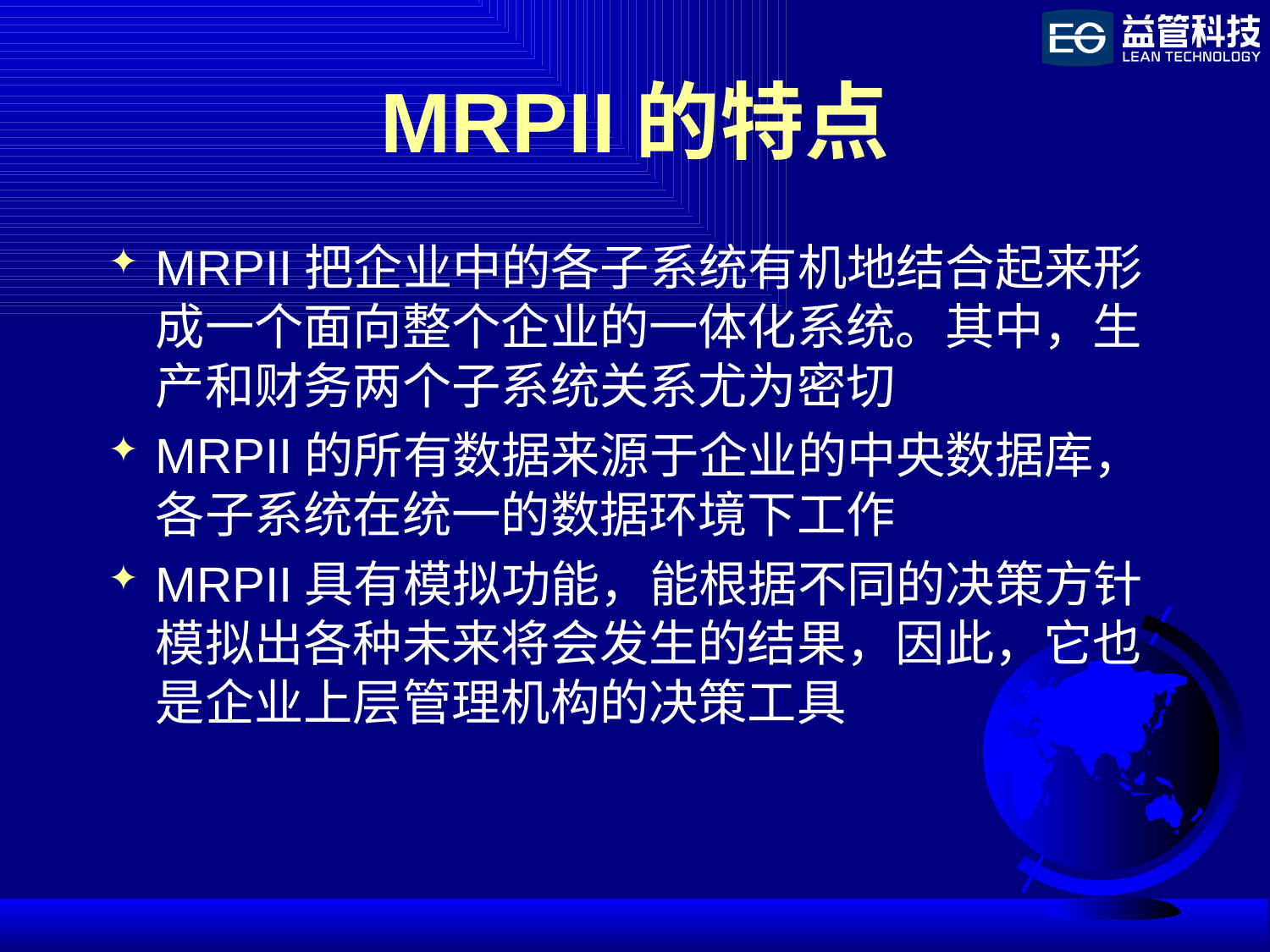

# MRPII的特点
MRPII把企业中的各子系统有机地结合起来形成一个面向整个企业的一体化系统。其中，生产和财务两个子系统关系尤为密切
MRPII的所有数据来源于企业的中央数据库，各子系统在统一的数据环境下工作
MRPII具有模拟功能，能根据不同的决策方针模拟出各种未来将会发生的结果，因此，它也是企业上层管理机构的决策工具